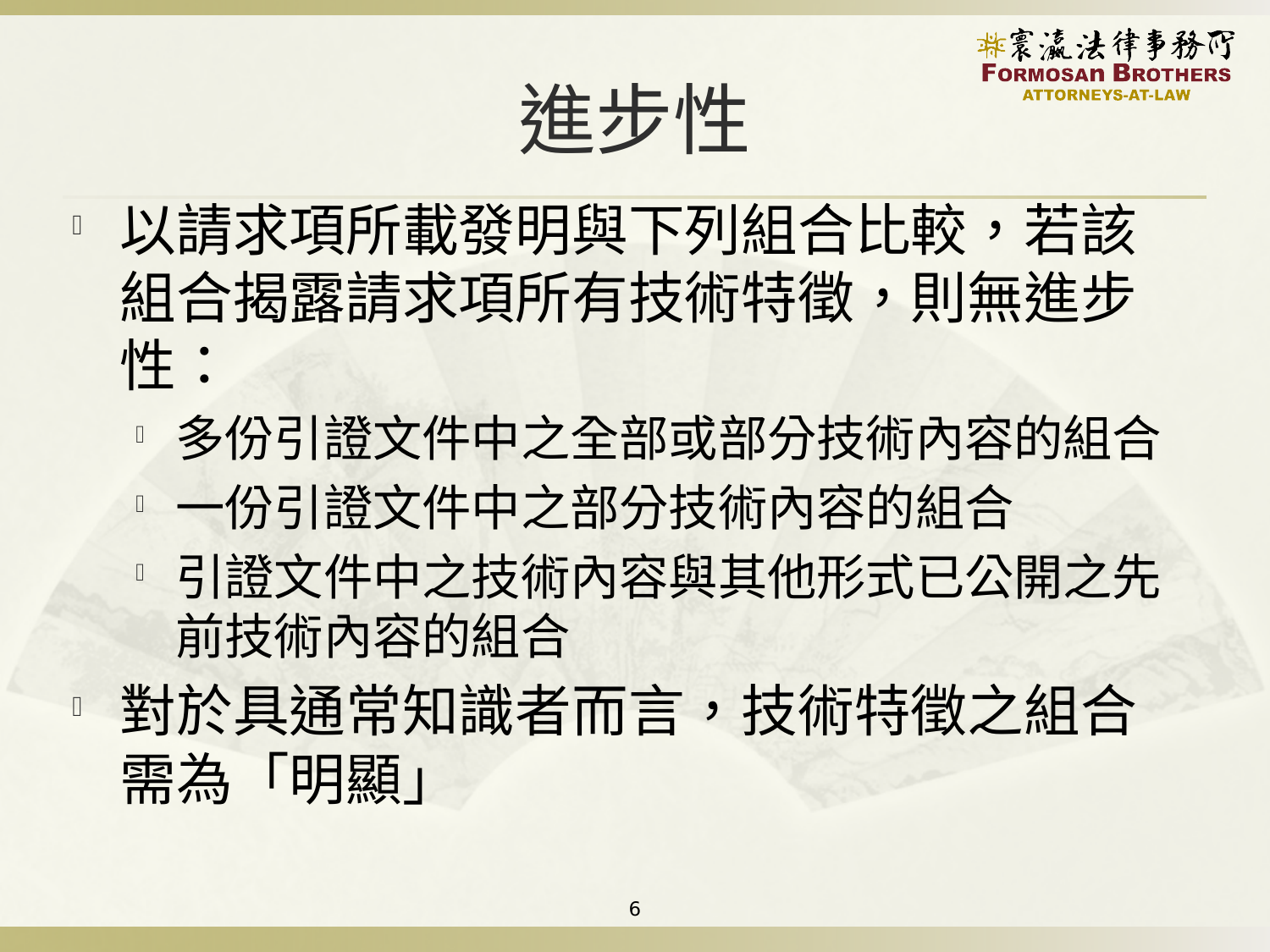

# 進步性
以請求項所載發明與下列組合比較，若該組合揭露請求項所有技術特徵，則無進步性：
多份引證文件中之全部或部分技術內容的組合
一份引證文件中之部分技術內容的組合
引證文件中之技術內容與其他形式已公開之先前技術內容的組合
對於具通常知識者而言，技術特徵之組合需為「明顯」
6